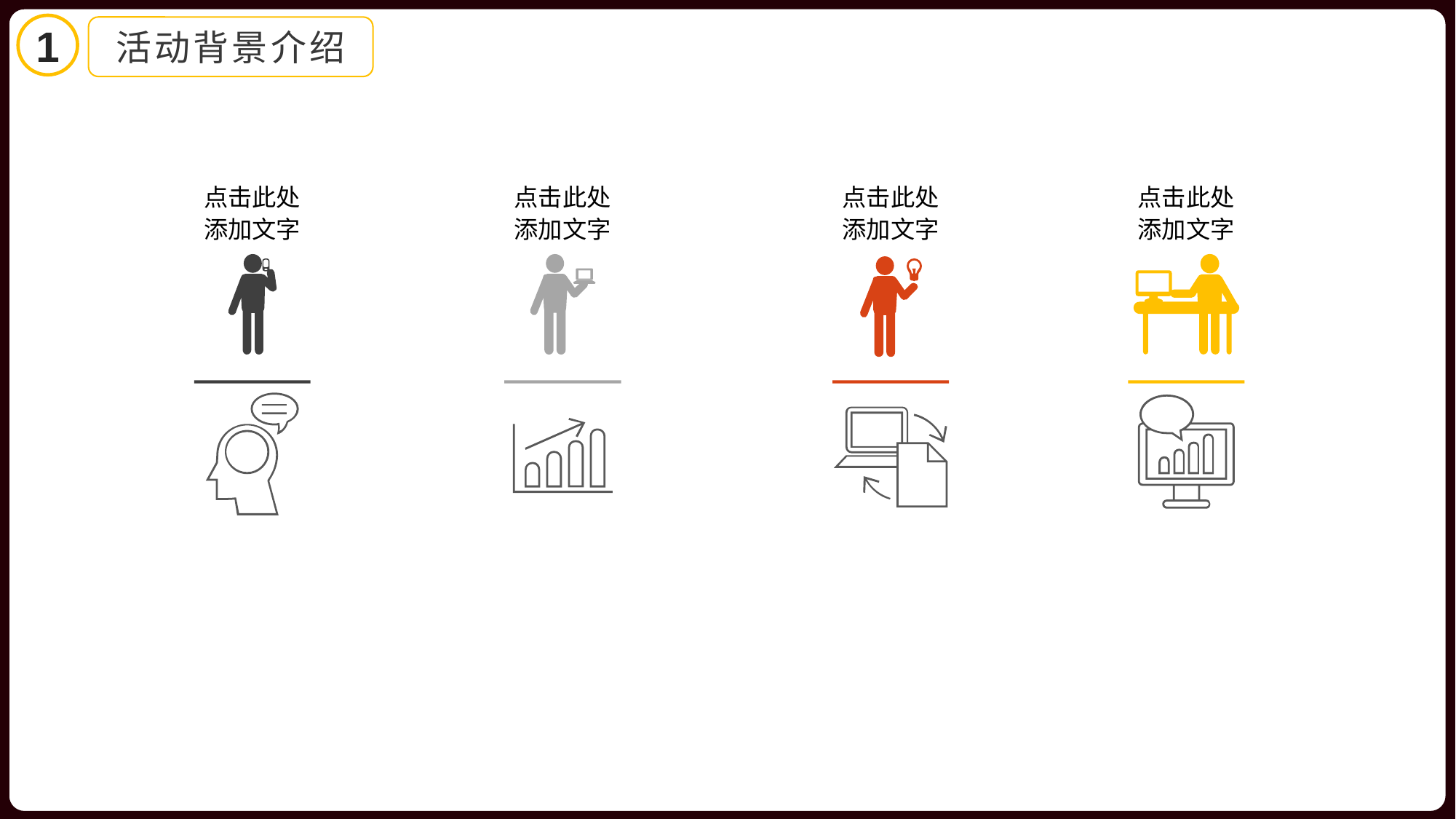

1
活动背景介绍
点击此处添加文字
点击此处添加文字
点击此处添加文字
点击此处添加文字